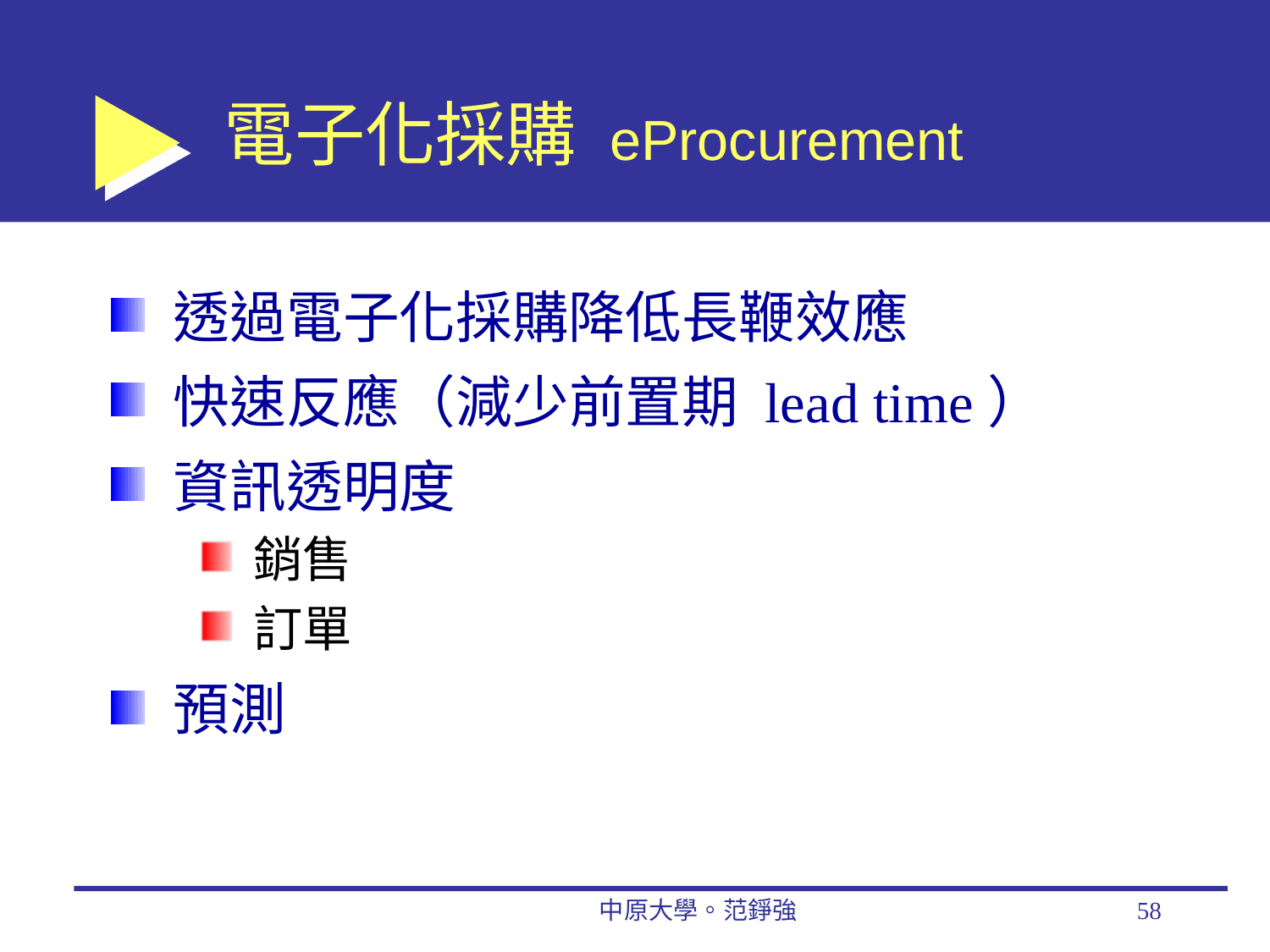

# 電子化採購 eProcurement
透過電子化採購降低長鞭效應
快速反應（減少前置期 lead time）
資訊透明度
銷售
訂單
預測
中原大學。范錚強
58